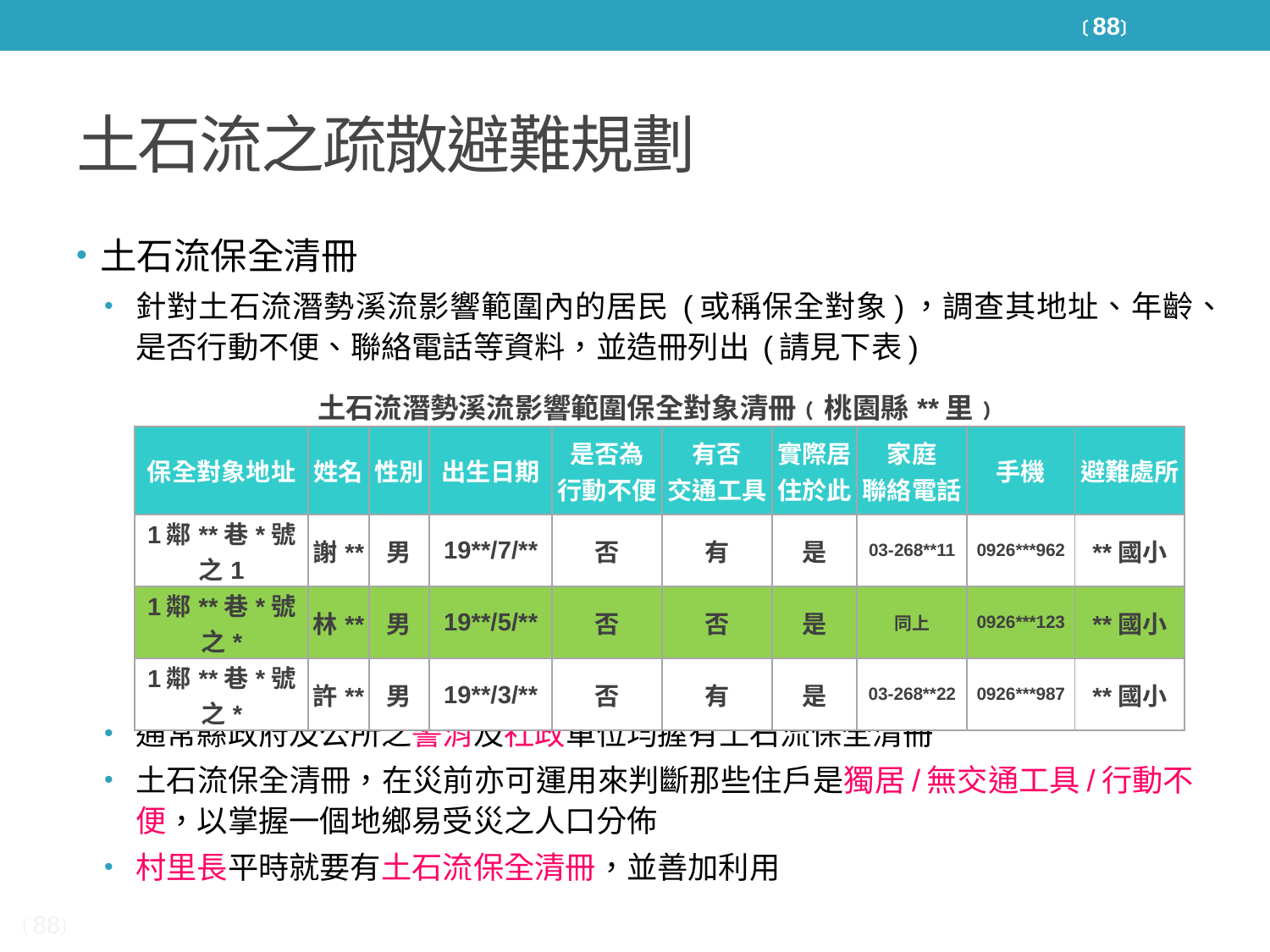

〔88〕
# 土石流之疏散避難規劃
土石流保全清冊
針對土石流潛勢溪流影響範圍內的居民 (或稱保全對象)，調查其地址、年齡、是否行動不便、聯絡電話等資料，並造冊列出 (請見下表)

通常縣政府及公所之警消及社政單位均握有土石流保全清冊
土石流保全清冊，在災前亦可運用來判斷那些住戶是獨居/無交通工具/行動不便，以掌握一個地鄉易受災之人口分佈
村里長平時就要有土石流保全清冊，並善加利用

| 土石流潛勢溪流影響範圍保全對象清冊﹙桃園縣\*\*里﹚ |  |  |  |  |  |  |  |  |  |
| --- | --- | --- | --- | --- | --- | --- | --- | --- | --- |
| 保全對象地址 | 姓名 | 性別 | 出生日期 | 是否為 行動不便 | 有否 交通工具 | 實際居 住於此 | 家庭 聯絡電話 | 手機 | 避難處所 |
| 1鄰\*\*巷\*號之1 | 謝\*\* | 男 | 19\*\*/7/\*\* | 否 | 有 | 是 | 03-268\*\*11 | 0926\*\*\*962 | \*\*國小 |
| 1鄰\*\*巷\*號之\* | 林\*\* | 男 | 19\*\*/5/\*\* | 否 | 否 | 是 | 同上 | 0926\*\*\*123 | \*\*國小 |
| 1鄰\*\*巷\*號之\* | 許\*\* | 男 | 19\*\*/3/\*\* | 否 | 有 | 是 | 03-268\*\*22 | 0926\*\*\*987 | \*\*國小 |